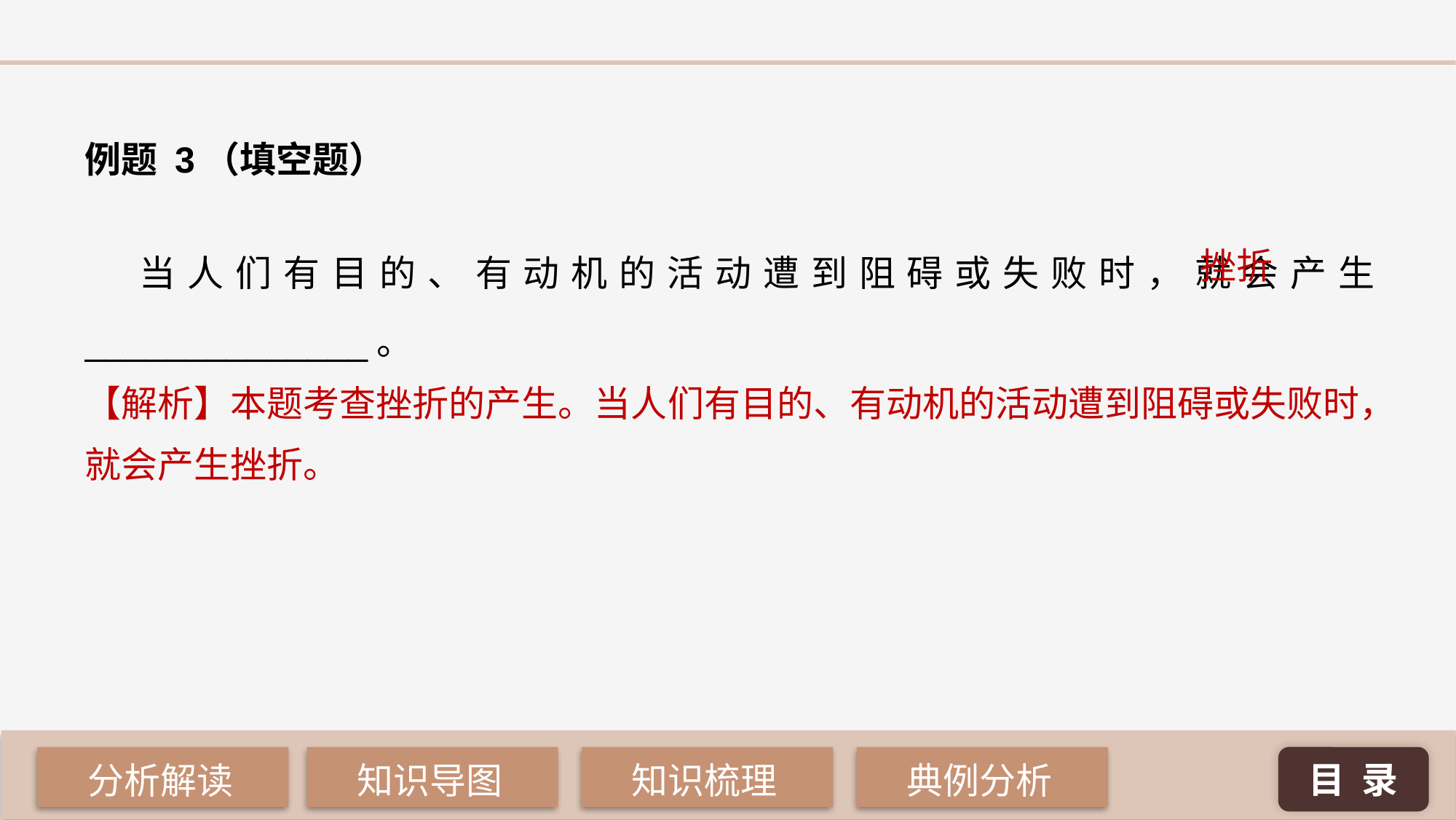

例题 3（填空题）
当人们有目的、有动机的活动遭到阻碍或失败时，就会产生______________。
挫折
【解析】本题考查挫折的产生。当人们有目的、有动机的活动遭到阻碍或失败时，就会产生挫折。